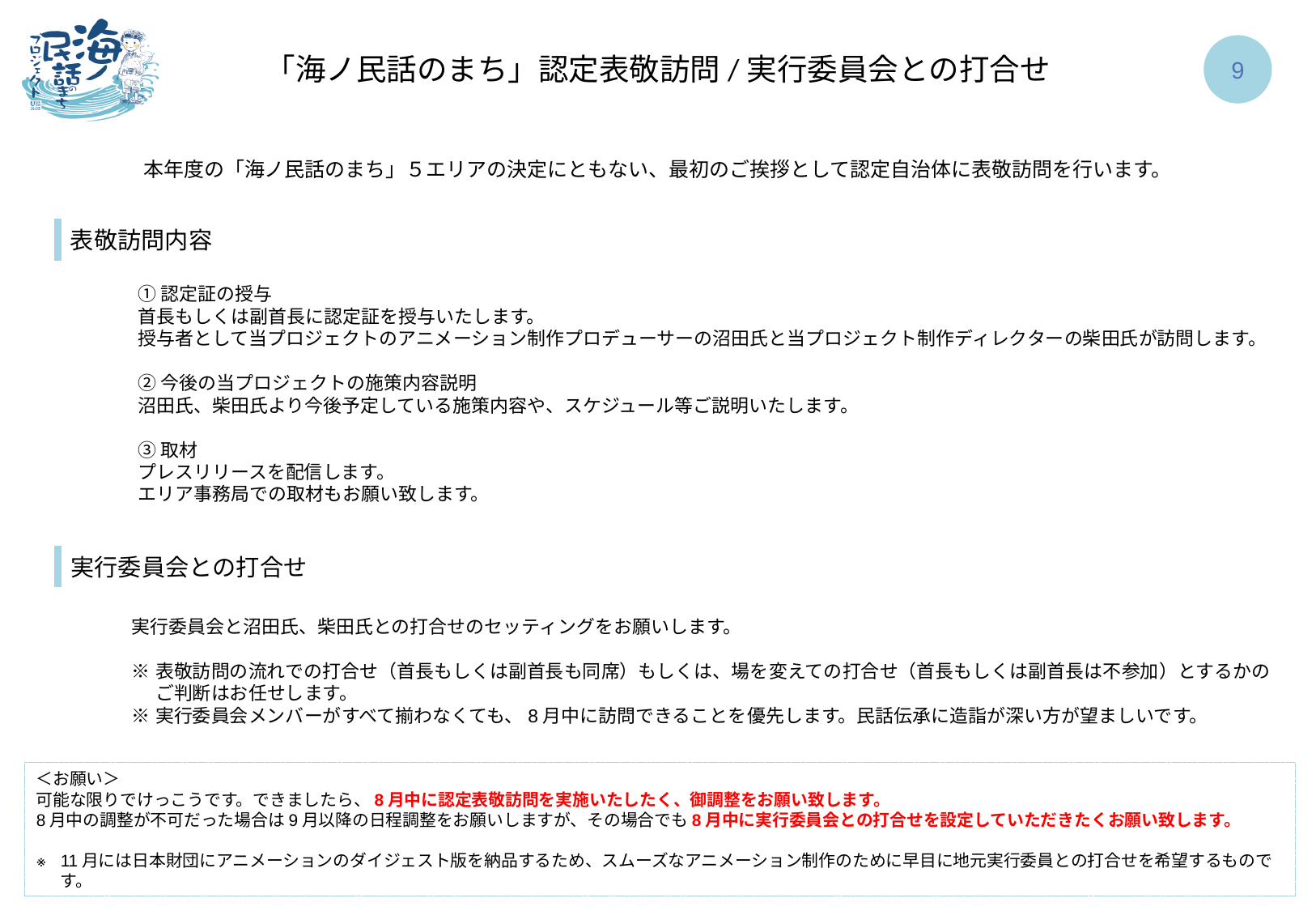

「海ノ民話のまち」認定表敬訪問/実行委員会との打合せ
9
本年度の「海ノ民話のまち」５エリアの決定にともない、最初のご挨拶として認定自治体に表敬訪問を行います。
表敬訪問内容
①認定証の授与
首長もしくは副首長に認定証を授与いたします。
授与者として当プロジェクトのアニメーション制作プロデューサーの沼田氏と当プロジェクト制作ディレクターの柴田氏が訪問します。

②今後の当プロジェクトの施策内容説明
沼田氏、柴田氏より今後予定している施策内容や、スケジュール等ご説明いたします。

③取材
プレスリリースを配信します。
エリア事務局での取材もお願い致します。
実行委員会との打合せ
実行委員会と沼田氏、柴田氏との打合せのセッティングをお願いします。

※	表敬訪問の流れでの打合せ（首長もしくは副首長も同席）もしくは、場を変えての打合せ（首長もしくは副首長は不参加）とするかのご判断はお任せします。
※	実行委員会メンバーがすべて揃わなくても、8月中に訪問できることを優先します。民話伝承に造詣が深い方が望ましいです。
＜お願い＞
可能な限りでけっこうです。できましたら、8月中に認定表敬訪問を実施いたしたく、御調整をお願い致します。
8月中の調整が不可だった場合は9月以降の日程調整をお願いしますが、その場合でも8月中に実行委員会との打合せを設定していただきたくお願い致します。

※	11月には日本財団にアニメーションのダイジェスト版を納品するため、スムーズなアニメーション制作のために早目に地元実行委員との打合せを希望するものです。